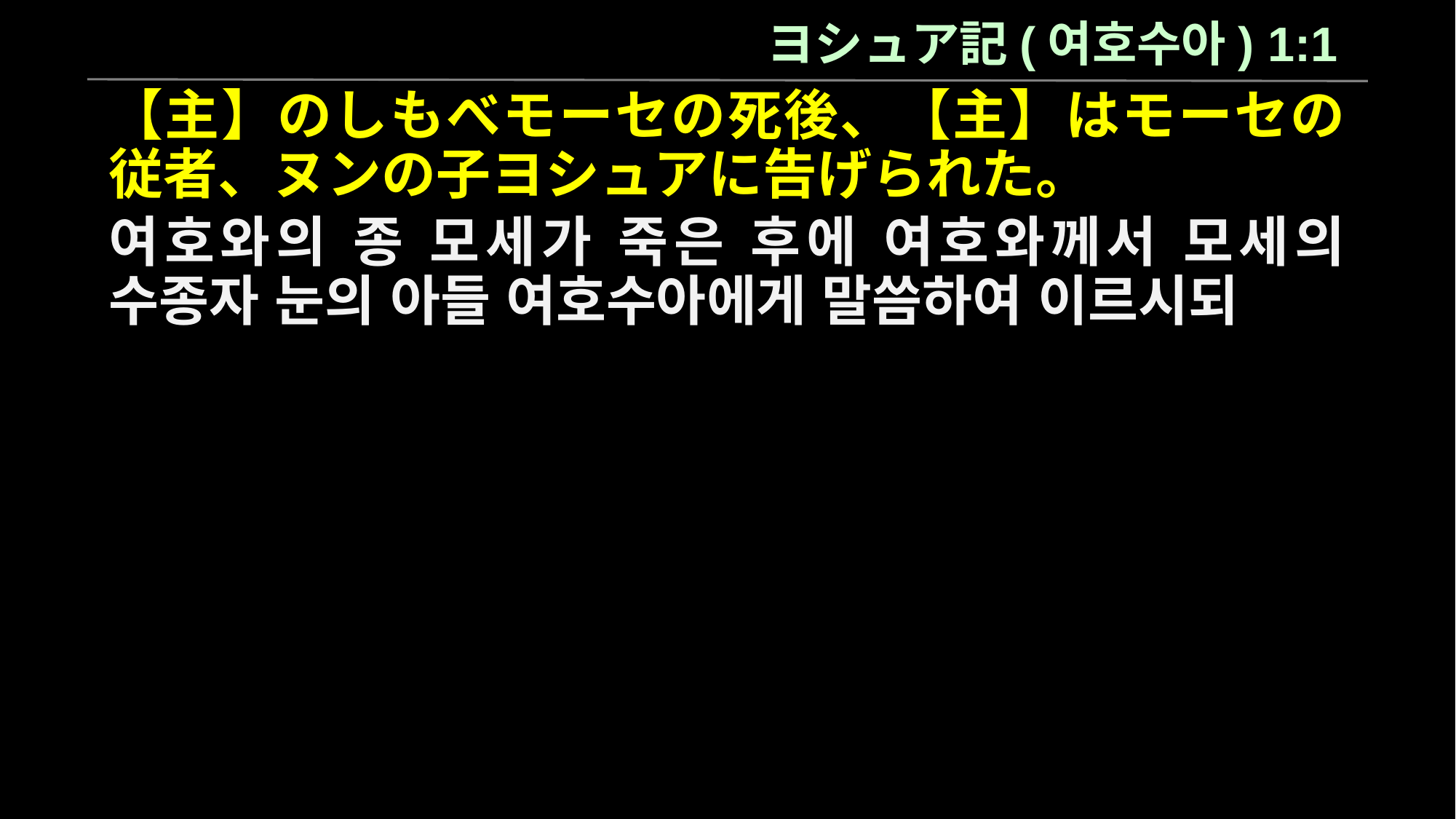

ヨシュア記(여호수아) 1:1

【主】のしもべモーセの死後、【主】はモーセの従者、ヌンの子ヨシュアに告げられた。
여호와의 종 모세가 죽은 후에 여호와께서 모세의 수종자 눈의 아들 여호수아에게 말씀하여 이르시되